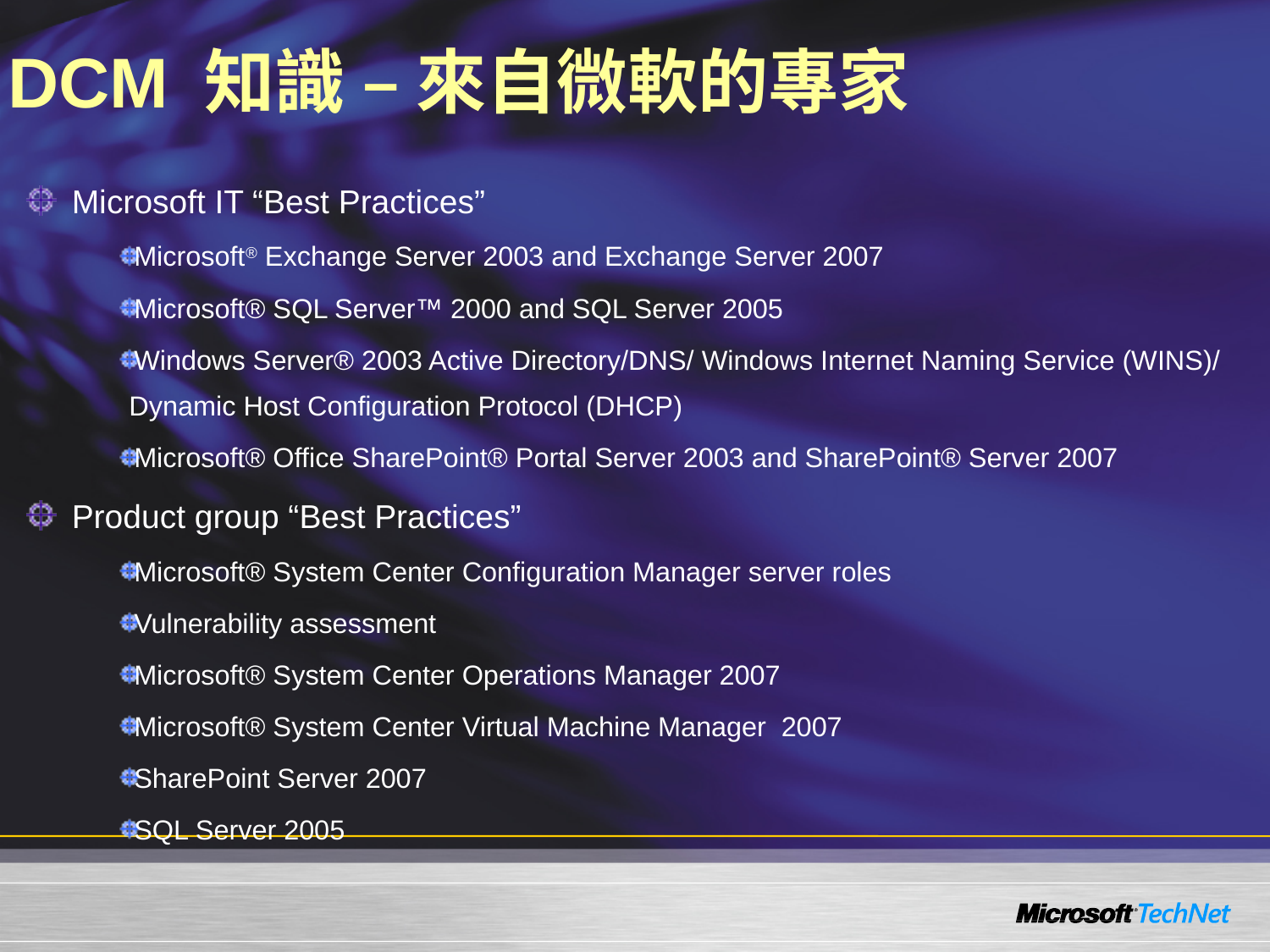

# DCM 知識 – 來自微軟的專家
Microsoft IT “Best Practices”
Microsoft® Exchange Server 2003 and Exchange Server 2007
Microsoft® SQL Server™ 2000 and SQL Server 2005
Windows Server® 2003 Active Directory/DNS/ Windows Internet Naming Service (WINS)/ Dynamic Host Configuration Protocol (DHCP)
Microsoft® Office SharePoint® Portal Server 2003 and SharePoint® Server 2007
Product group “Best Practices”
Microsoft® System Center Configuration Manager server roles
Vulnerability assessment
Microsoft® System Center Operations Manager 2007
Microsoft® System Center Virtual Machine Manager  2007
SharePoint Server 2007
SQL Server 2005